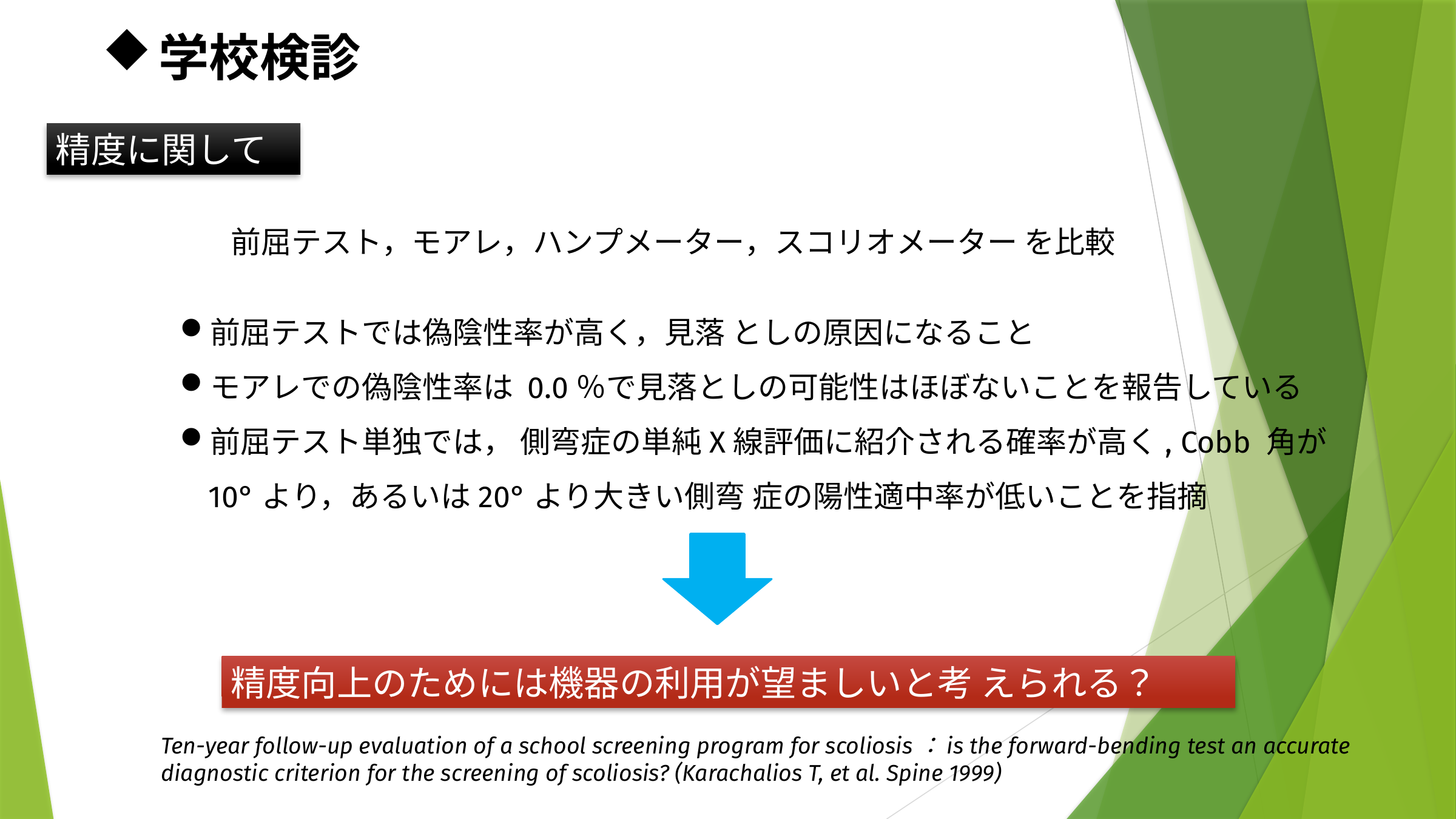

学校検診
精度に関して
前屈テスト，モアレ，ハンプメーター，スコリオメーター を比較
前屈テストでは偽陰性率が高く，見落 としの原因になること
モアレでの偽陰性率は 0.0％で見落としの可能性はほぼないことを報告している
前屈テスト単独では， 側弯症の単純X線評価に紹介される確率が高く, Cobb 角が10°より，あるいは20°より大きい側弯 症の陽性適中率が低いことを指摘

精度向上のためには機器の利用が望ましいと考 えられる？
Ten-year follow-up evaluation of a school screening program for scoliosis：is the forward-bending test an accurate diagnostic criterion for the screening of scoliosis? (Karachalios T, et al. Spine 1999)